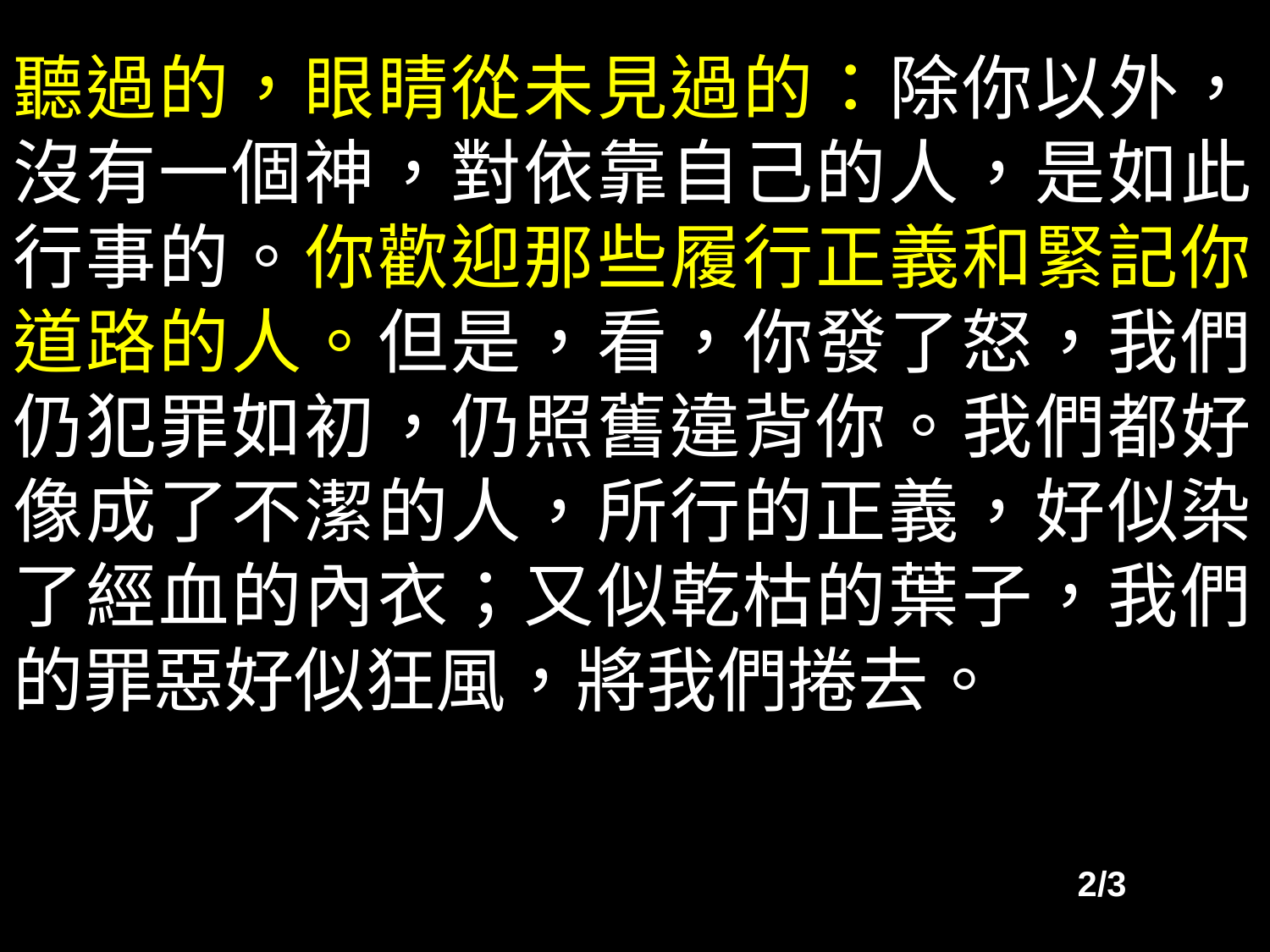

聽過的，眼睛從未見過的：除你以外，沒有一個神，對依靠自己的人，是如此行事的。你歡迎那些履行正義和緊記你道路的人。但是，看，你發了怒，我們仍犯罪如初，仍照舊違背你。我們都好像成了不潔的人，所行的正義，好似染了經血的內衣；又似乾枯的葉子，我們的罪惡好似狂風，將我們捲去。

2/3